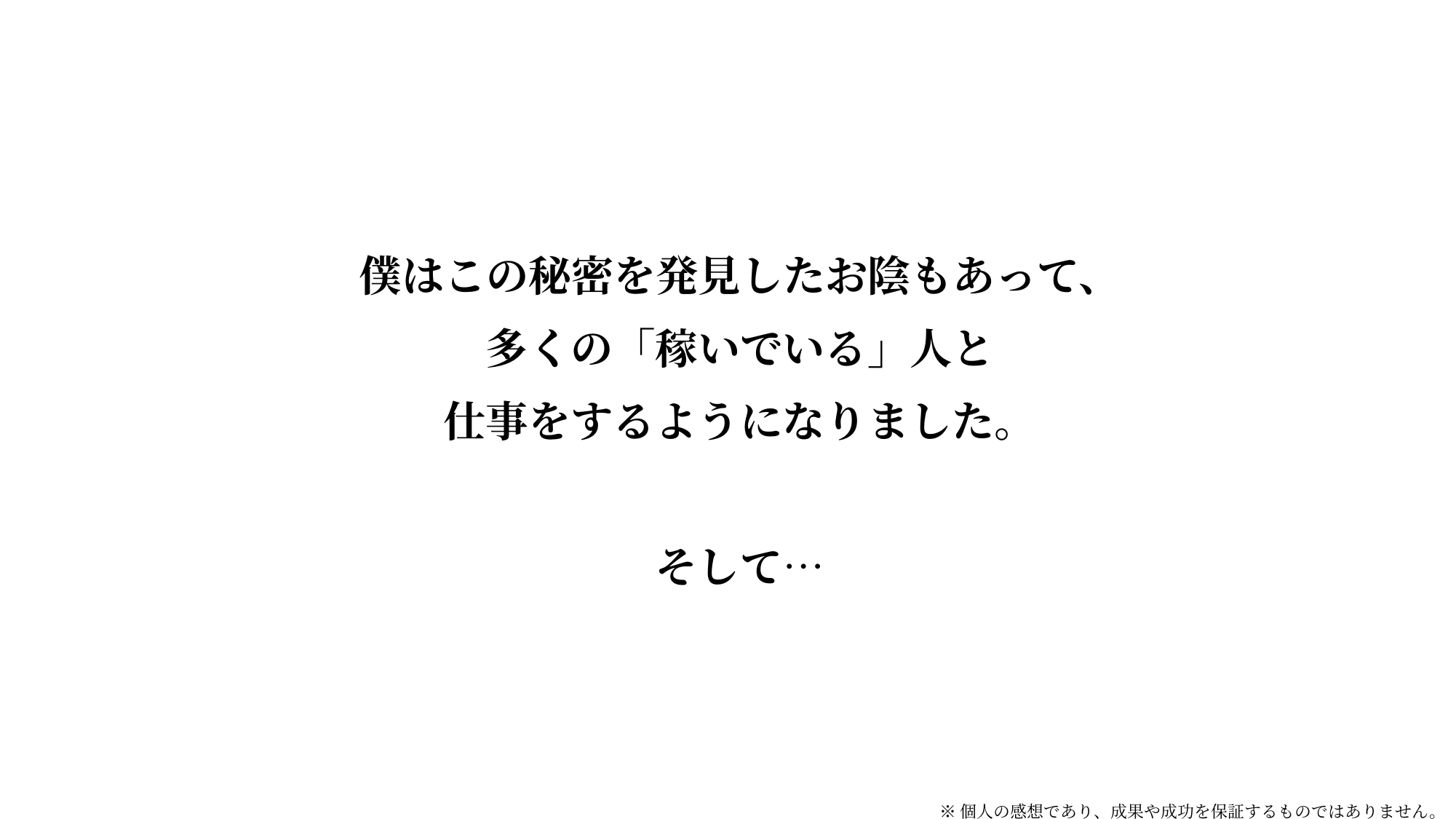

僕はこの秘密を発見したお陰もあって、
多くの「稼いでいる」人と
仕事をするようになりました。

そして…
※個人の感想であり、成果や成功を保証するものではありません。